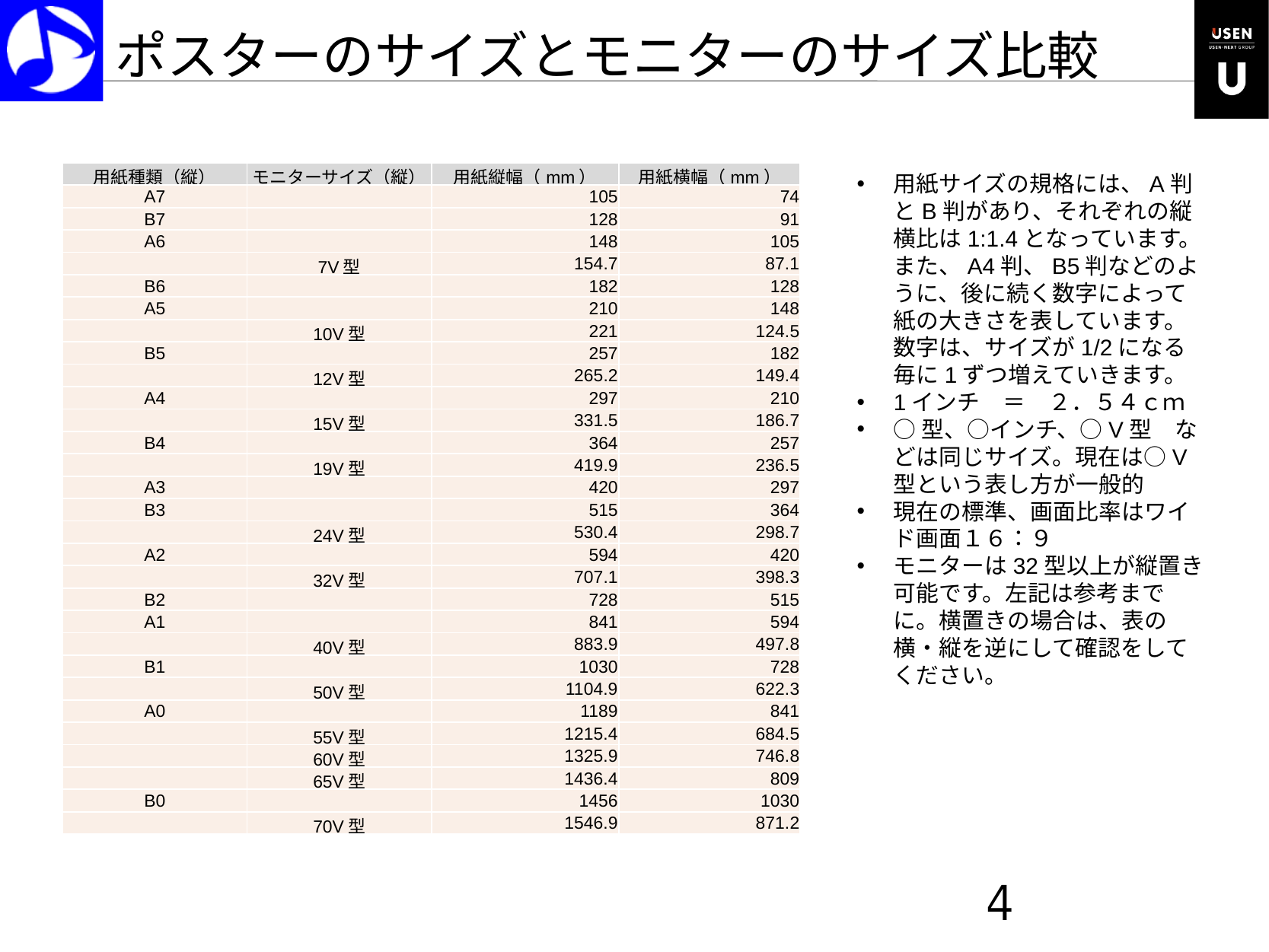

ポスターのサイズとモニターのサイズ比較
| 用紙種類（縦） | モニターサイズ（縦） | 用紙縦幅（mm） | 用紙横幅（mm） |
| --- | --- | --- | --- |
| A7 |  | 105 | 74 |
| B7 |  | 128 | 91 |
| A6 |  | 148 | 105 |
|  | 7V型 | 154.7 | 87.1 |
| B6 |  | 182 | 128 |
| A5 |  | 210 | 148 |
|  | 10V型 | 221 | 124.5 |
| B5 |  | 257 | 182 |
|  | 12V型 | 265.2 | 149.4 |
| A4 |  | 297 | 210 |
|  | 15V型 | 331.5 | 186.7 |
| B4 |  | 364 | 257 |
|  | 19V型 | 419.9 | 236.5 |
| A3 |  | 420 | 297 |
| B3 |  | 515 | 364 |
|  | 24V型 | 530.4 | 298.7 |
| A2 |  | 594 | 420 |
|  | 32V型 | 707.1 | 398.3 |
| B2 |  | 728 | 515 |
| A1 |  | 841 | 594 |
|  | 40V型 | 883.9 | 497.8 |
| B1 |  | 1030 | 728 |
|  | 50V型 | 1104.9 | 622.3 |
| A0 |  | 1189 | 841 |
|  | 55V型 | 1215.4 | 684.5 |
|  | 60V型 | 1325.9 | 746.8 |
|  | 65V型 | 1436.4 | 809 |
| B0 |  | 1456 | 1030 |
|  | 70V型 | 1546.9 | 871.2 |
用紙サイズの規格には、A判とB判があり、それぞれの縦横比は1:1.4となっています。 また、A4判、B5判などのように、後に続く数字によって紙の大きさを表しています。 数字は、サイズが1/2になる毎に1ずつ増えていきます。
1インチ　＝　２．５４ｃｍ
○型、○インチ、○V型　などは同じサイズ。現在は○V型という表し方が一般的
現在の標準、画面比率はワイド画面１６：９
モニターは32型以上が縦置き可能です。左記は参考までに。横置きの場合は、表の横・縦を逆にして確認をしてください。
4